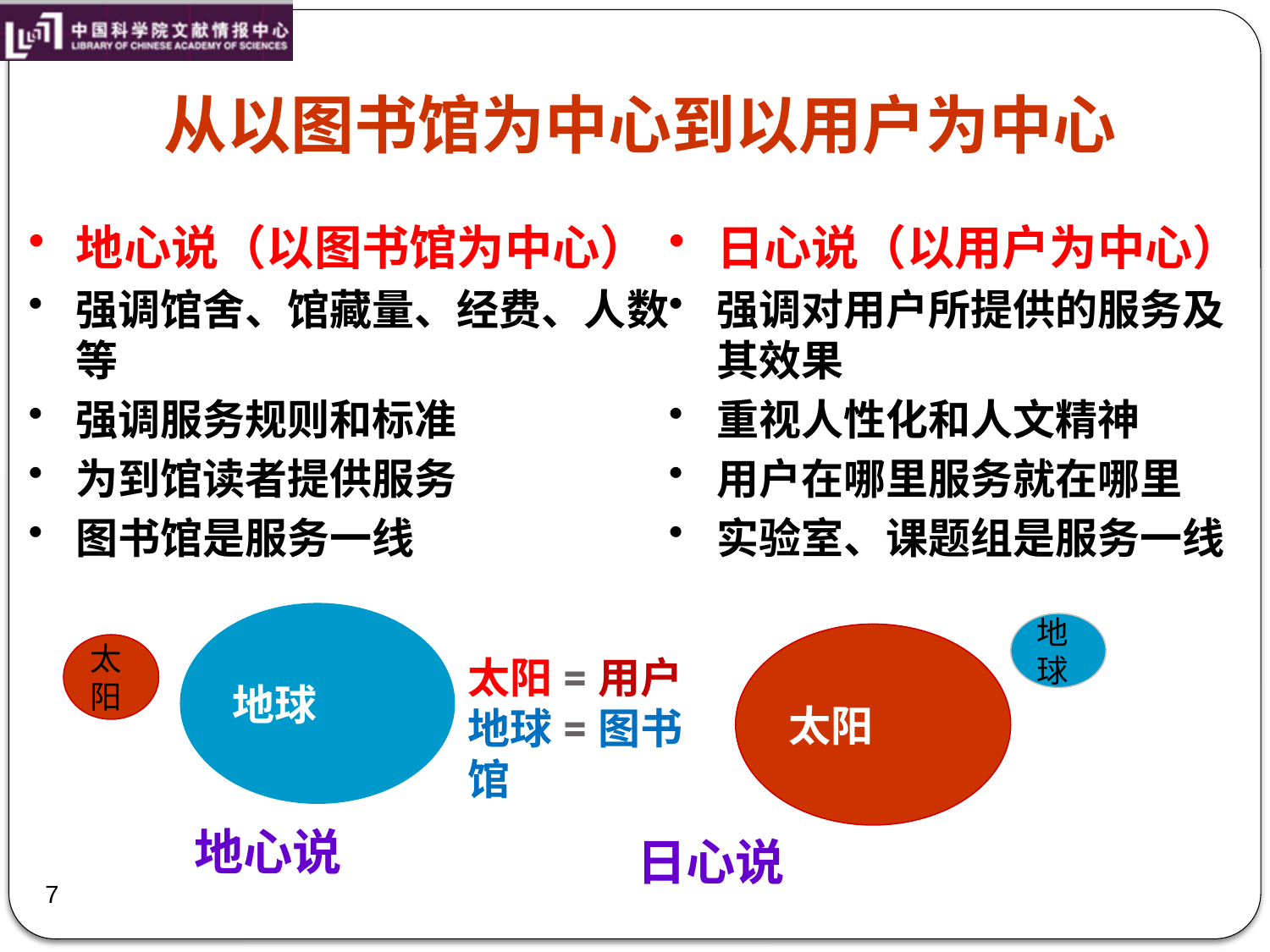

# 从以图书馆为中心到以用户为中心

地心说（以图书馆为中心）
强调馆舍、馆藏量、经费、人数等
强调服务规则和标准
为到馆读者提供服务
图书馆是服务一线
日心说（以用户为中心）
强调对用户所提供的服务及其效果
重视人性化和人文精神
用户在哪里服务就在哪里
实验室、课题组是服务一线

地球
地球
太阳
太阳
太阳=用户
地球=图书馆
 地心说
日心说
7